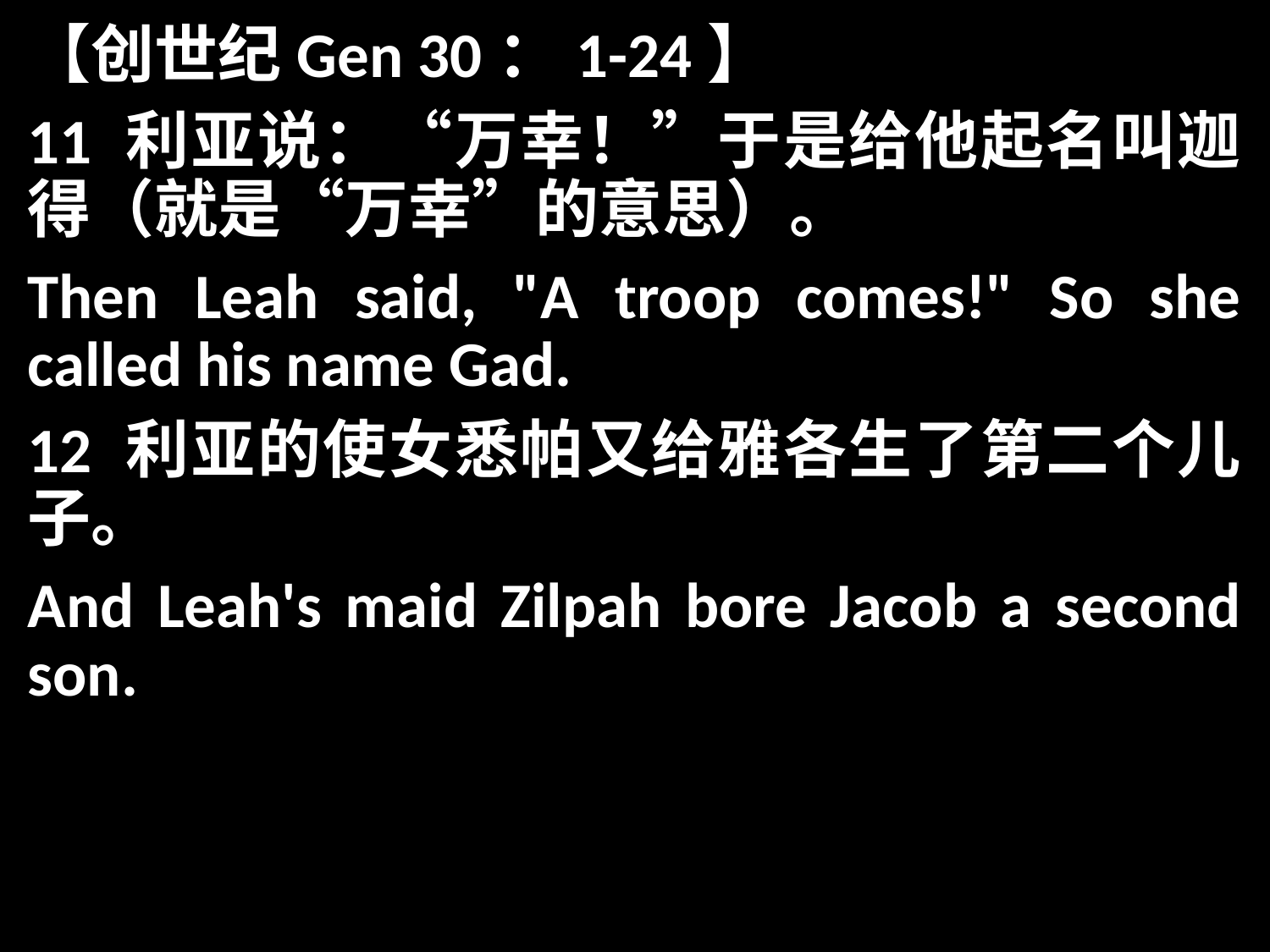

【创世纪Gen 30：1-24】
11 利亚说：“万幸！”于是给他起名叫迦得（就是“万幸”的意思）。
Then Leah said, "A troop comes!" So she called his name Gad.
12 利亚的使女悉帕又给雅各生了第二个儿子。
And Leah's maid Zilpah bore Jacob a second son.